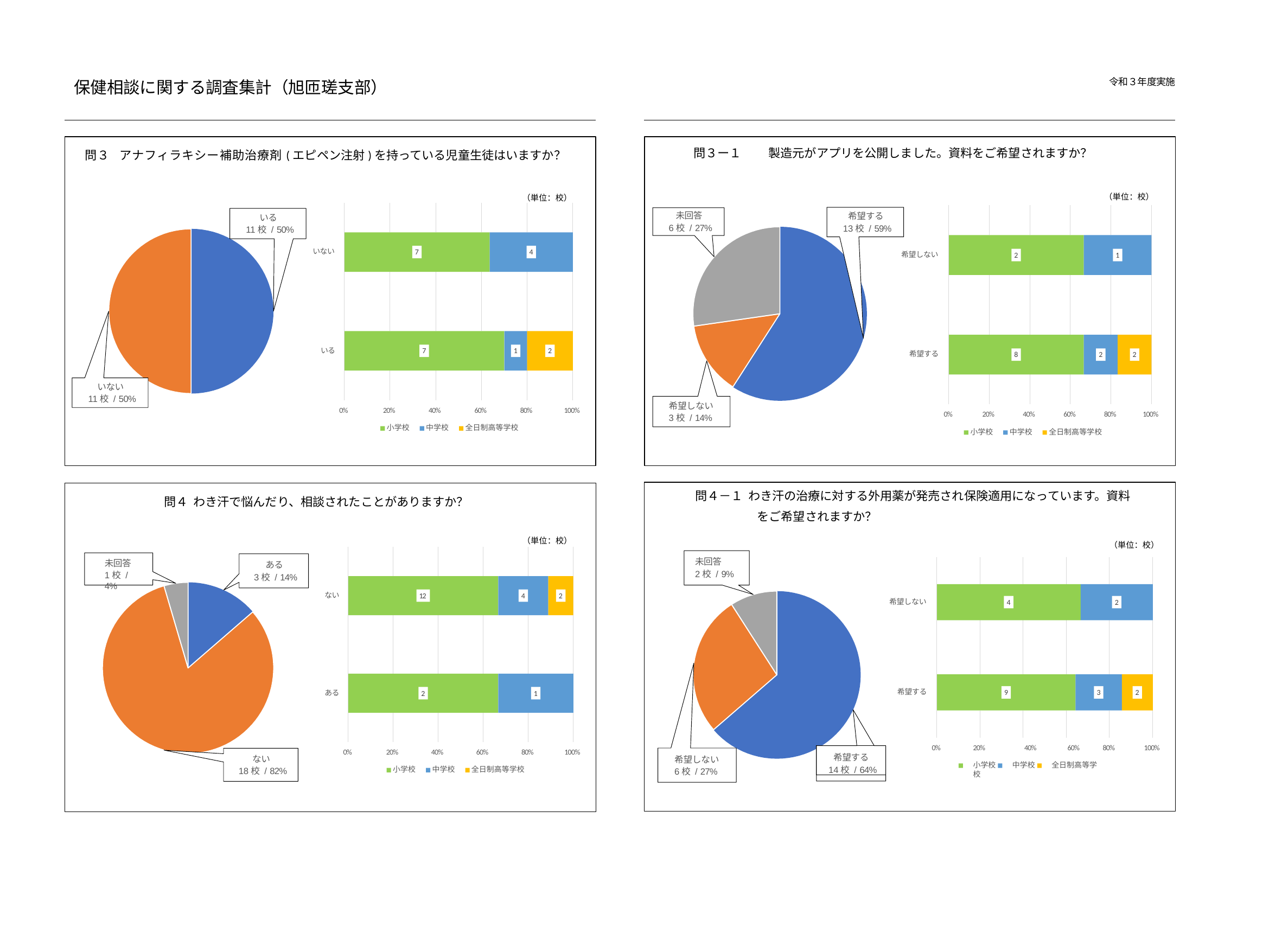

令和３年度実施
保健相談に関する調査集計（旭匝瑳支部）

問３ー１
製造元がアプリを公開しました。資料をご希望されますか？
問３   アナフィラキシー補助治療剤(エピペン注射)を持っている児童生徒はいますか？
（単位：校）
（単位：校）

未回答
6校 / 27%

希望する
13校 / 59%

いる
11校 / 50%
いない
7
4

希望しない
2
1

いる
7
1
2

希望する
8
2
2

いない
11校 / 50%
希望しない
3校 / 14%
0%
20%	40%	60%
80%
100%
0%	20%	40%	60%
80%
100%
小学校	中学校	全日制高等学校
小学校	中学校	全日制高等学校

問４－１  わき汗の治療に対する外用薬が発売され保険適用になっています。資料をご希望されますか？
（単位：校）
未回答
2校 / 9%

問４  わき汗で悩んだり、相談されたことがありますか？
（単位：校）

未回答
1校 / 4%
ある
3校 / 14%
ない
12
4	2

希望しない
4
2

希望する
9
3
2
ある

2
1

0%
80%
100%
20%	40%	60%
小学校	中学校	全日制高等学校
0%
20%	40%	60%
80%
100%
希望する
14校 / 64%

ない
18校 / 82%
希望しない
6校 / 27%
小学校	中学校	全日制高等学校